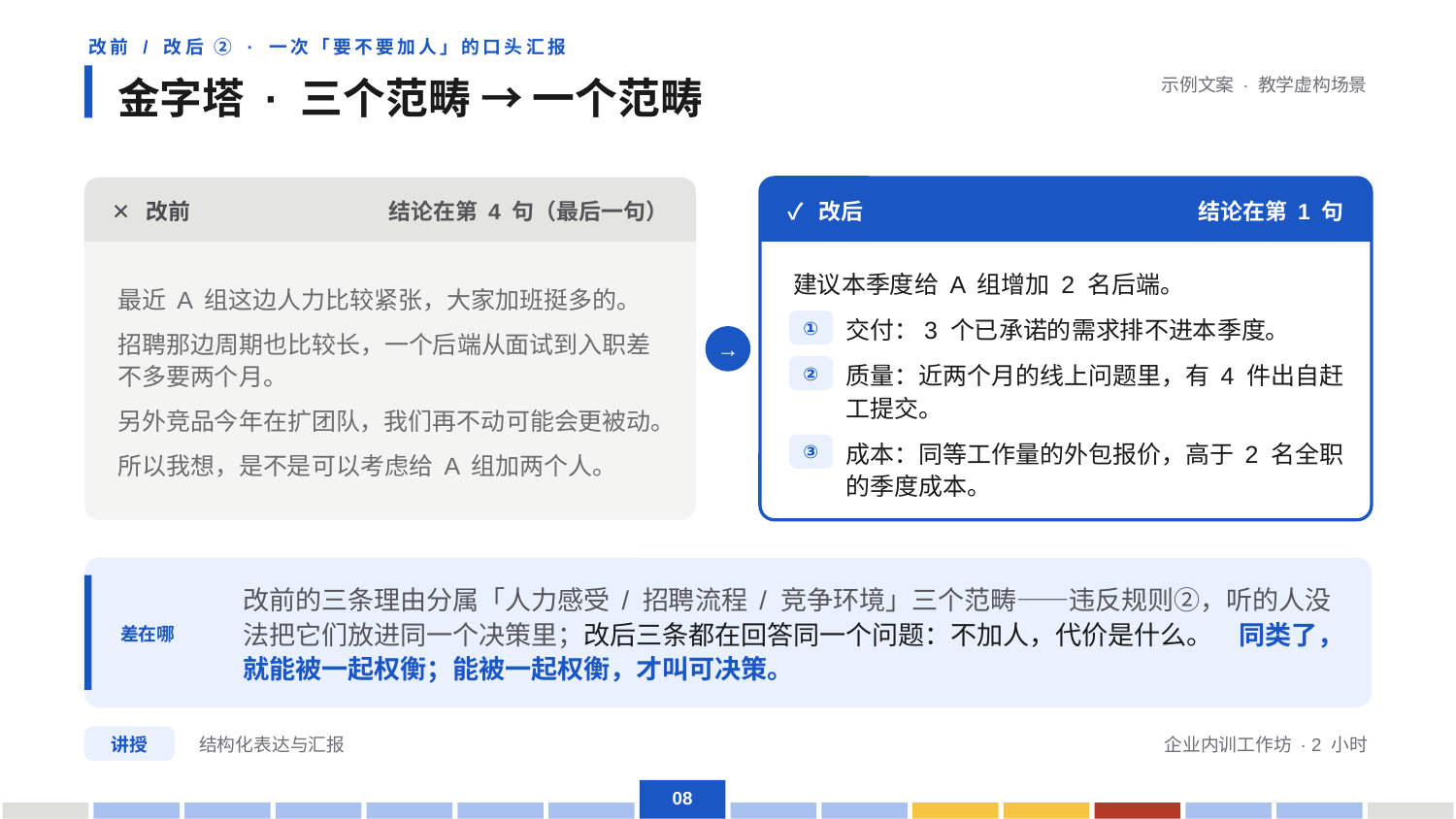

改前 / 改后 ② · 一次「要不要加人」的口头汇报
金字塔 · 三个范畴 → 一个范畴

示例文案 · 教学虚构场景

✕  改前
结论在第 4 句（最后一句）

✓  改后
结论在第 1 句
最近 A 组这边人力比较紧张，大家加班挺多的。
招聘那边周期也比较长，一个后端从面试到入职差不多要两个月。
另外竞品今年在扩团队，我们再不动可能会更被动。
所以我想，是不是可以考虑给 A 组加两个人。
建议本季度给 A 组增加 2 名后端。
交付：3 个已承诺的需求排不进本季度。

①

→
质量：近两个月的线上问题里，有 4 件出自赶工提交。

②
成本：同等工作量的外包报价，高于 2 名全职的季度成本。

③

差在哪
改前的三条理由分属「人力感受 / 招聘流程 / 竞争环境」三个范畴——违反规则②，听的人没法把它们放进同一个决策里；改后三条都在回答同一个问题：不加人，代价是什么。　同类了，就能被一起权衡；能被一起权衡，才叫可决策。

讲授
结构化表达与汇报
企业内训工作坊 · 2 小时

08